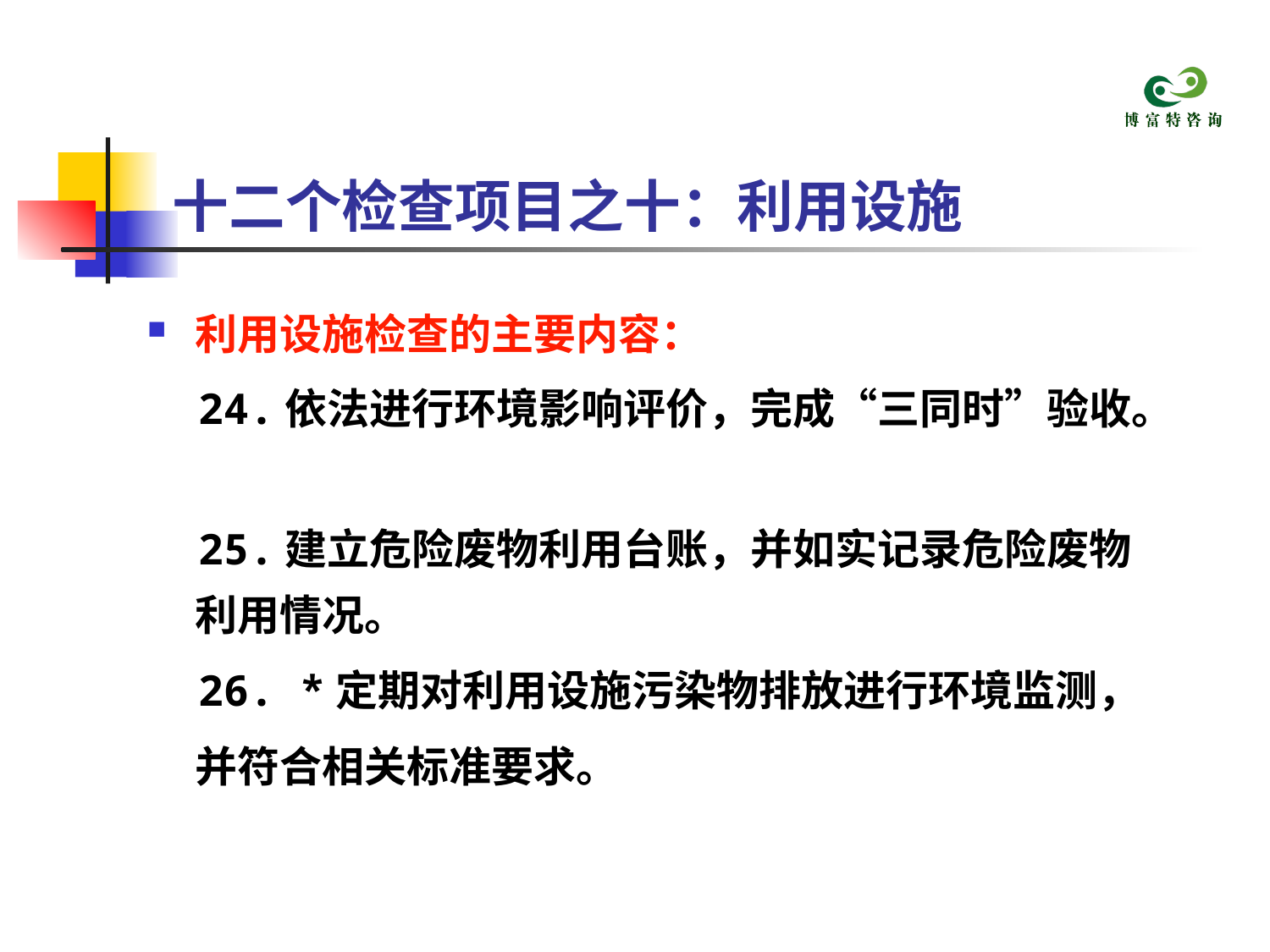

# 十二个检查项目之十：利用设施
利用设施检查的主要内容：
  24.依法进行环境影响评价，完成“三同时”验收。
  25.建立危险废物利用台账，并如实记录危险废物利用情况。
  26. *定期对利用设施污染物排放进行环境监测，并符合相关标准要求。